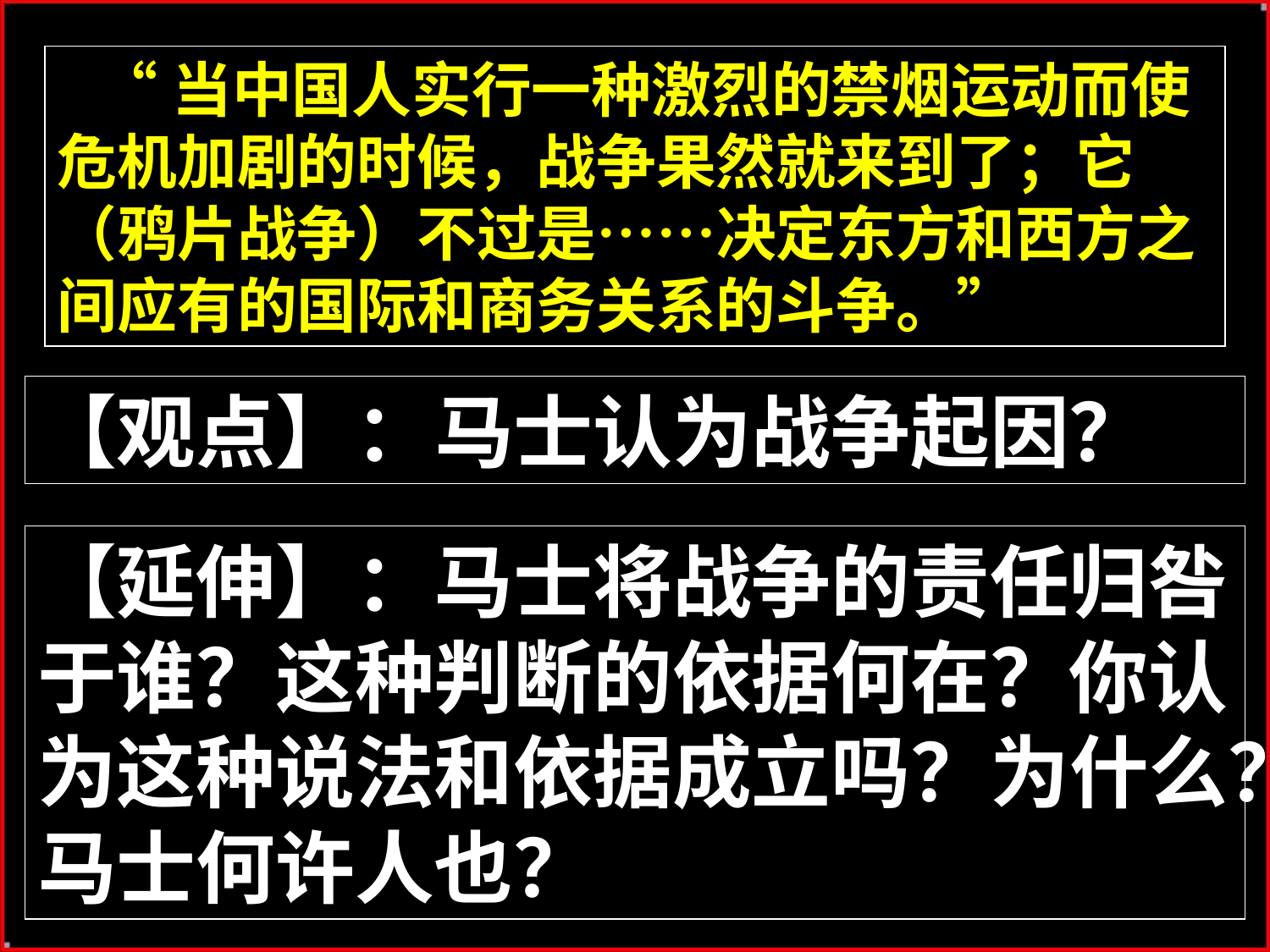

“当中国人实行一种激烈的禁烟运动而使危机加剧的时候，战争果然就来到了；它（鸦片战争）不过是……决定东方和西方之间应有的国际和商务关系的斗争。”
【观点】：马士认为战争起因？
【延伸】：马士将战争的责任归咎于谁？这种判断的依据何在？你认为这种说法和依据成立吗？为什么？马士何许人也？